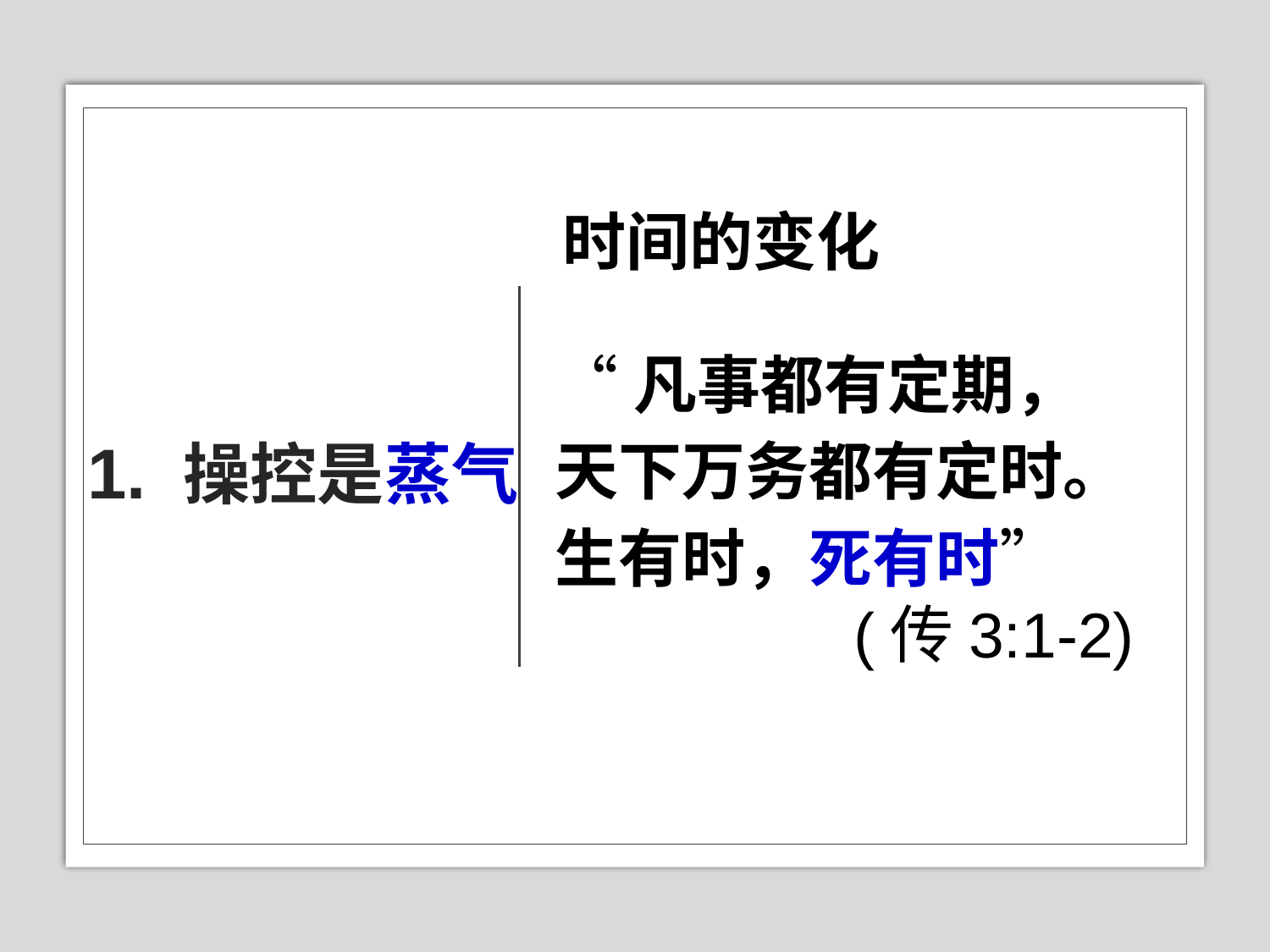

时间的变化
# 1. 操控是蒸气
“凡事都有定期，
天下万务都有定时。
生有时，死有时”                              (传3:1-2)